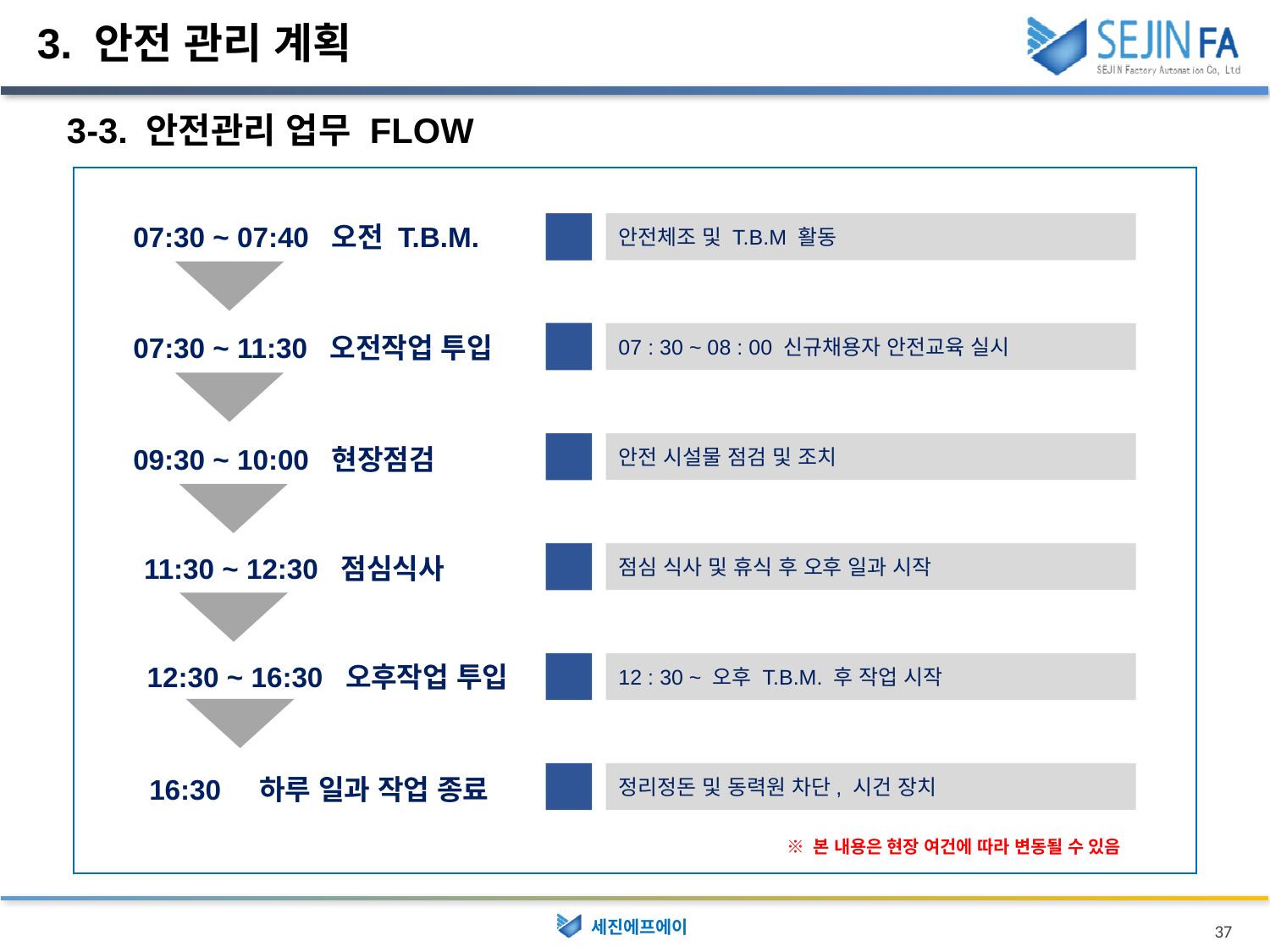

3. 안전 관리 계획
3-3. 안전관리 업무 FLOW

07:30 ~ 07:40  오전 T.B.M.

안전체조 및 T.B.M 활동

07 : 30 ~ 08 : 00 신규채용자 안전교육 실시
07:30 ~ 11:30  오전작업 투입

안전 시설물 점검 및 조치
09:30 ~ 10:00  현장점검

점심 식사 및 휴식 후 오후 일과 시작
11:30 ~ 12:30  점심식사

12:30 ~ 16:30  오후작업 투입

12 : 30 ~ 오후 T.B.M. 후 작업 시작

정리정돈 및 동력원 차단, 시건 장치
16:30    하루 일과 작업 종료
※ 본 내용은 현장 여건에 따라 변동될 수 있음
37